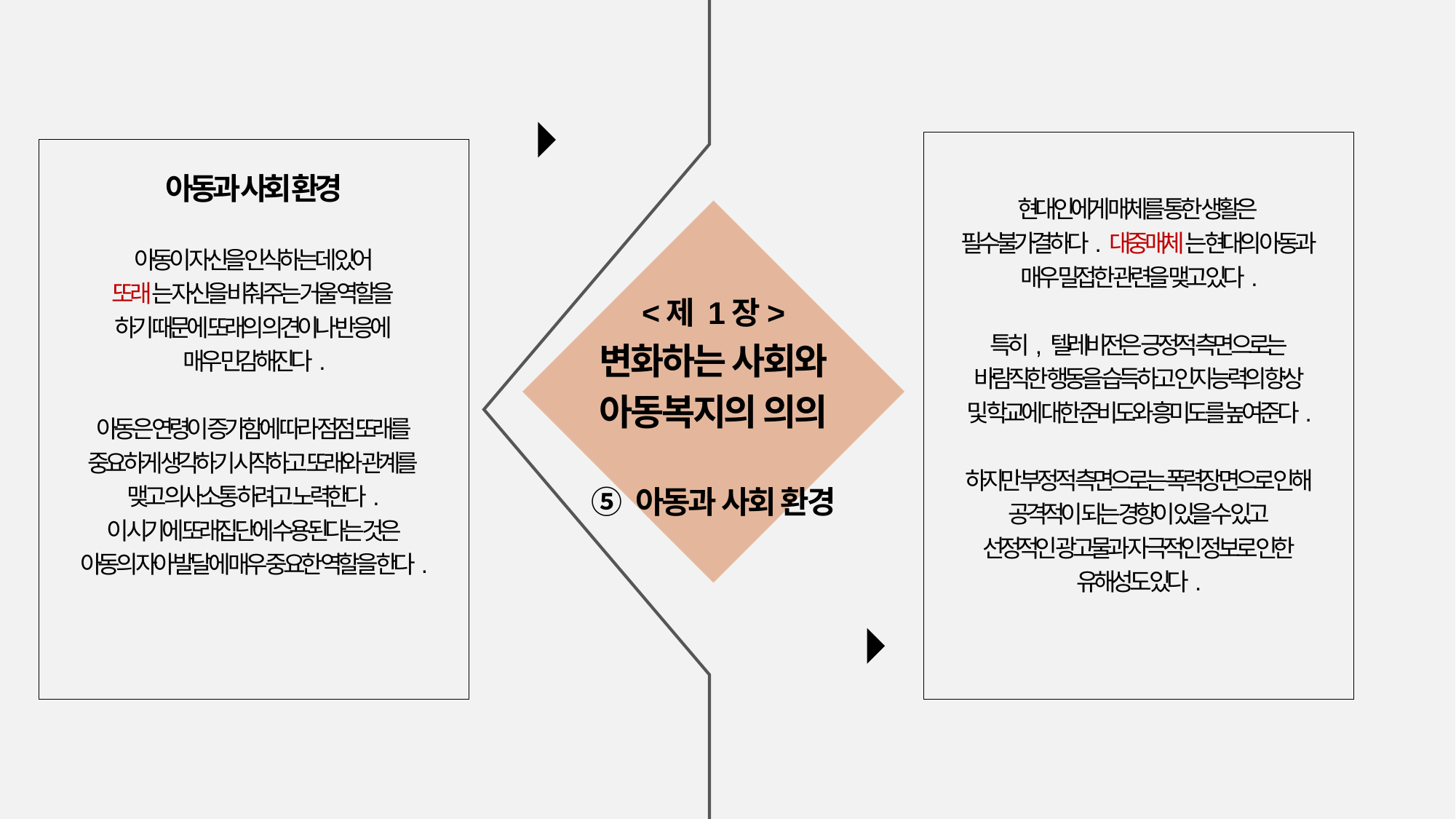

현대인에게 매체를 통한 생활은
필수불가결하다. 대중매체는 현대의 아동과
매우 밀접한 관련을 맺고 있다.

특히, 텔레비전은 긍정적 측면으로는
바람직한 행동을 습득하고 인지능력의 향상
및 학교에 대한 준비도와 흥미도를 높여준다.

하지만 부정적 측면으로는 폭력장면으로 인해
공격적이 되는 경향이 있을 수 있고
선정적인 광고물과 자극적인 정보로 인한
유해성도 있다.

아동과 사회 환경

아동이 자신을 인식하는데 있어
또래는 자신을 비춰주는 거울 역할을
하기 때문에 또래의 의견이나 반응에
매우 민감해진다.

아동은 연령이 증가함에 따라 점점 또래를
중요하게 생각하기 시작하고 또래와 관계를
맺고 의사소통 하려고 노력한다.
이 시기에 또래집단에 수용된다는 것은
아동의 자아 발달에 매우 중요한 역할을 한다.

<제 1장>
변화하는 사회와
아동복지의 의의

⑤ 아동과 사회 환경
START